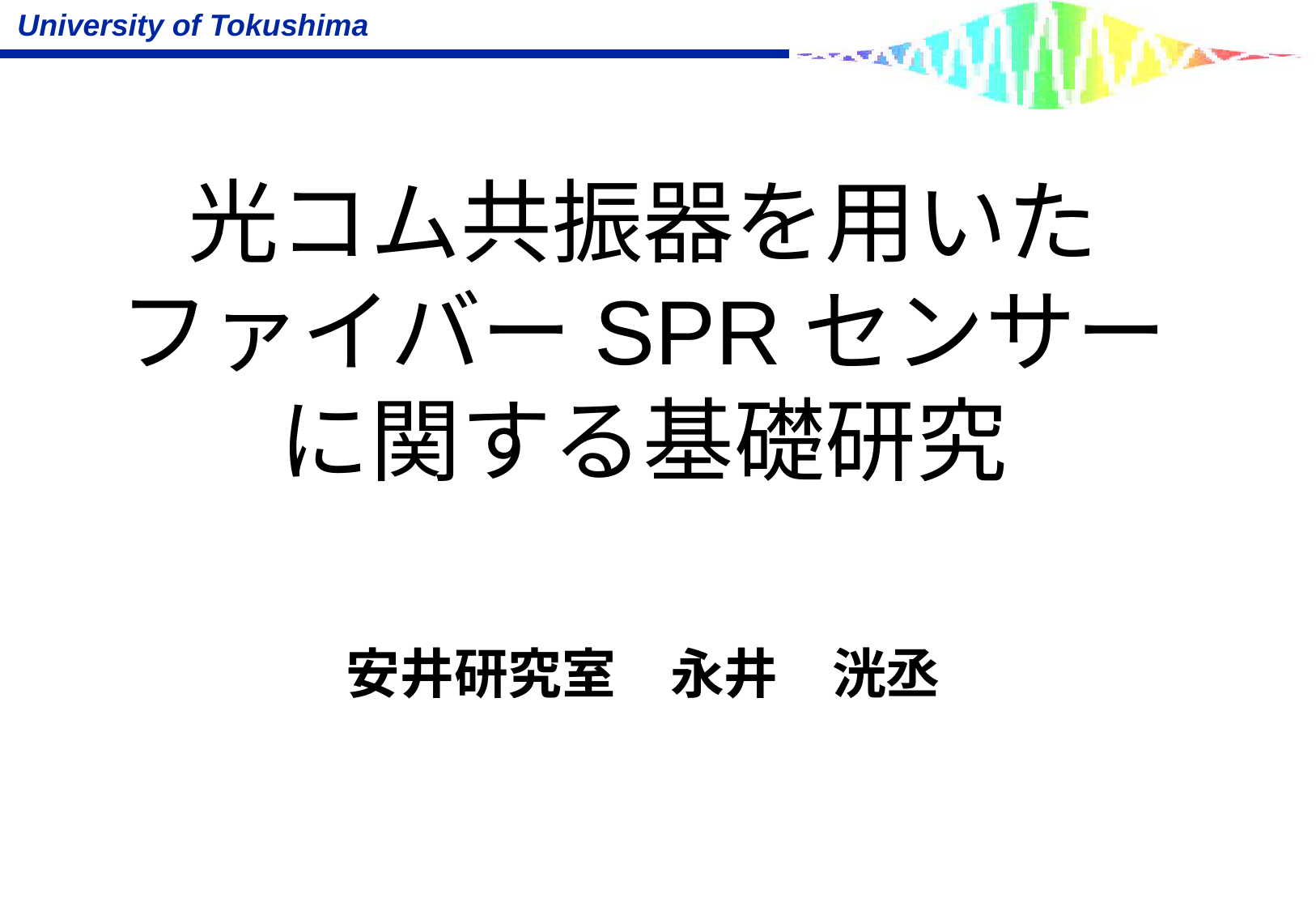

光コム共振器を用いた
ファイバーSPRセンサー
に関する基礎研究
安井研究室　永井　洸丞